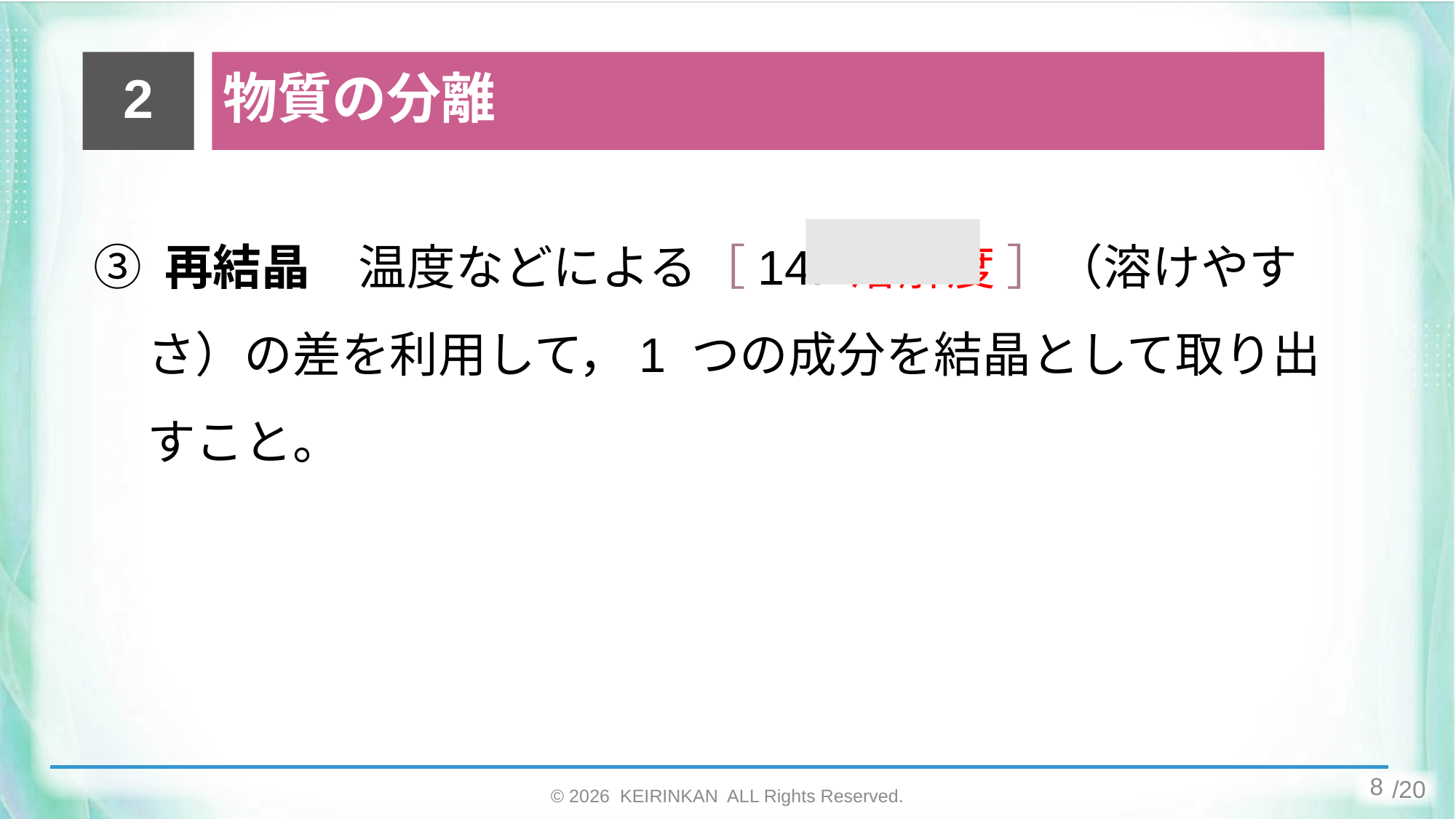

2
物質の分離
③ 再結晶　温度などによる［14. 溶解度 ］（溶けやすさ）の差を利用して，1 つの成分を結晶として取り出すこと。

© 2026  KEIRINKAN  ALL Rights Reserved.